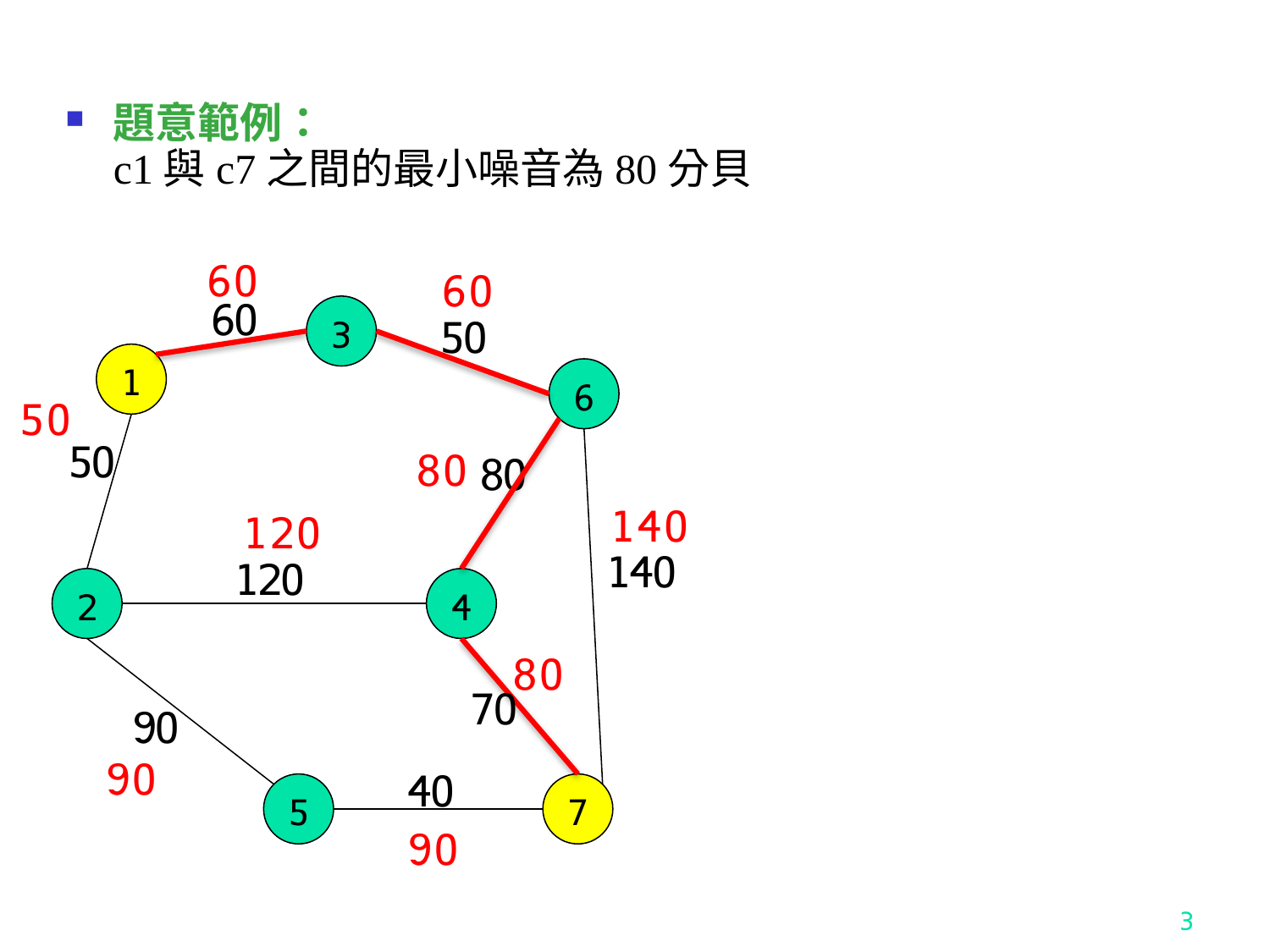

題意範例：
c1與c7之間的最小噪音為80分貝

60
60
60
3
50
1
6
50
50
80
80
140
120
140
120
2
4
80
70
90
90
40
5
7
90
3